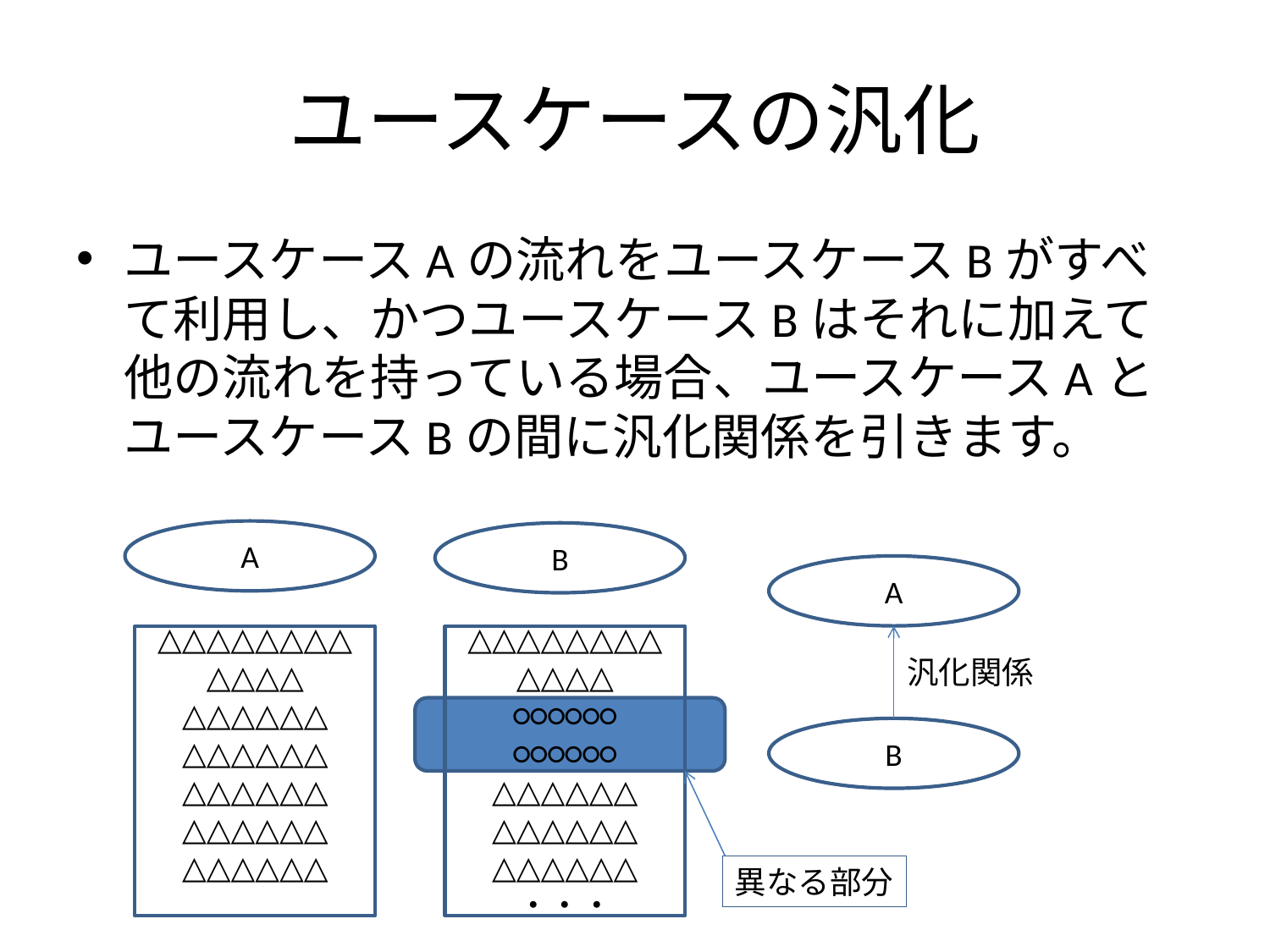

# ユースケースの汎化
ユースケースAの流れをユースケースBがすべて利用し、かつユースケースBはそれに加えて他の流れを持っている場合、ユースケースAとユースケースBの間に汎化関係を引きます。
A
B
A
△△△△△△△△△△△△
△△△△△△
△△△△△△
△△△△△△
△△△△△△
△△△△△△

△△△△△△△△△△△△
○○○○○○ ○○○○○○ △△△△△△
△△△△△△
△△△△△△
・・・
汎化関係

B
異なる部分